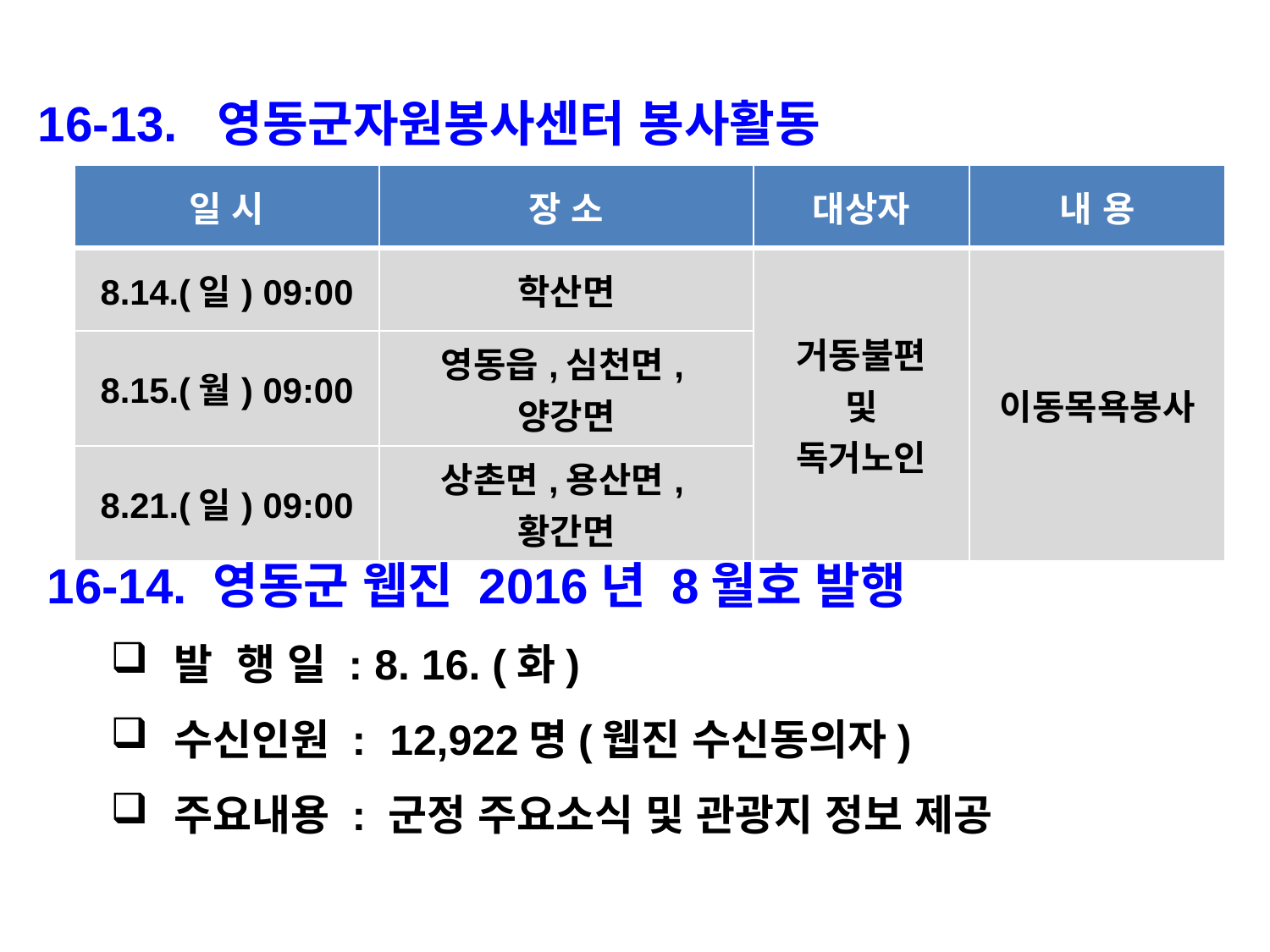

16-13.  영동군자원봉사센터 봉사활동

| 일 시 | 장 소 | 대상자 | 내 용 |
| --- | --- | --- | --- |
| 8.14.(일) 09:00 | 학산면 | 거동불편 및 독거노인 | 이동목욕봉사 |
| 8.15.(월) 09:00 | 영동읍,심천면,양강면 |  |  |
| 8.21.(일) 09:00 | 상촌면,용산면,황간면 |  |  |
16-14. 영동군 웹진 2016년 8월호 발행
발  행 일 : 8. 16. (화)
수신인원 :  12,922명(웹진 수신동의자)
주요내용 : 군정 주요소식 및 관광지 정보 제공